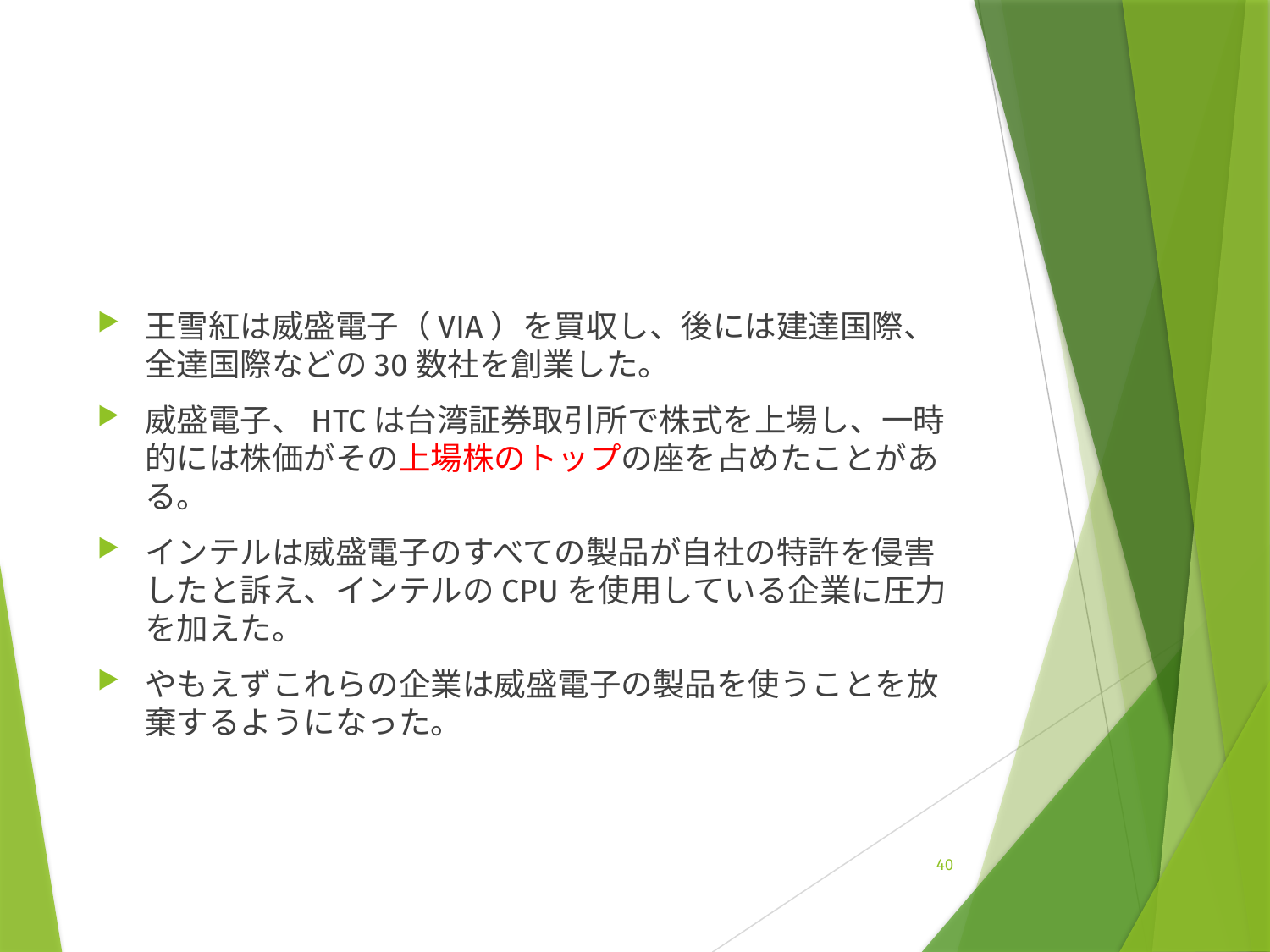

#
王雪紅は威盛電子（VIA）を買収し、後には建達国際、全達国際などの30数社を創業した。
威盛電子、HTCは台湾証券取引所で株式を上場し、一時的には株価がその上場株のトップの座を占めたことがある。
インテルは威盛電子のすべての製品が自社の特許を侵害したと訴え、インテルのCPUを使用している企業に圧力を加えた。
やもえずこれらの企業は威盛電子の製品を使うことを放棄するようになった。
40